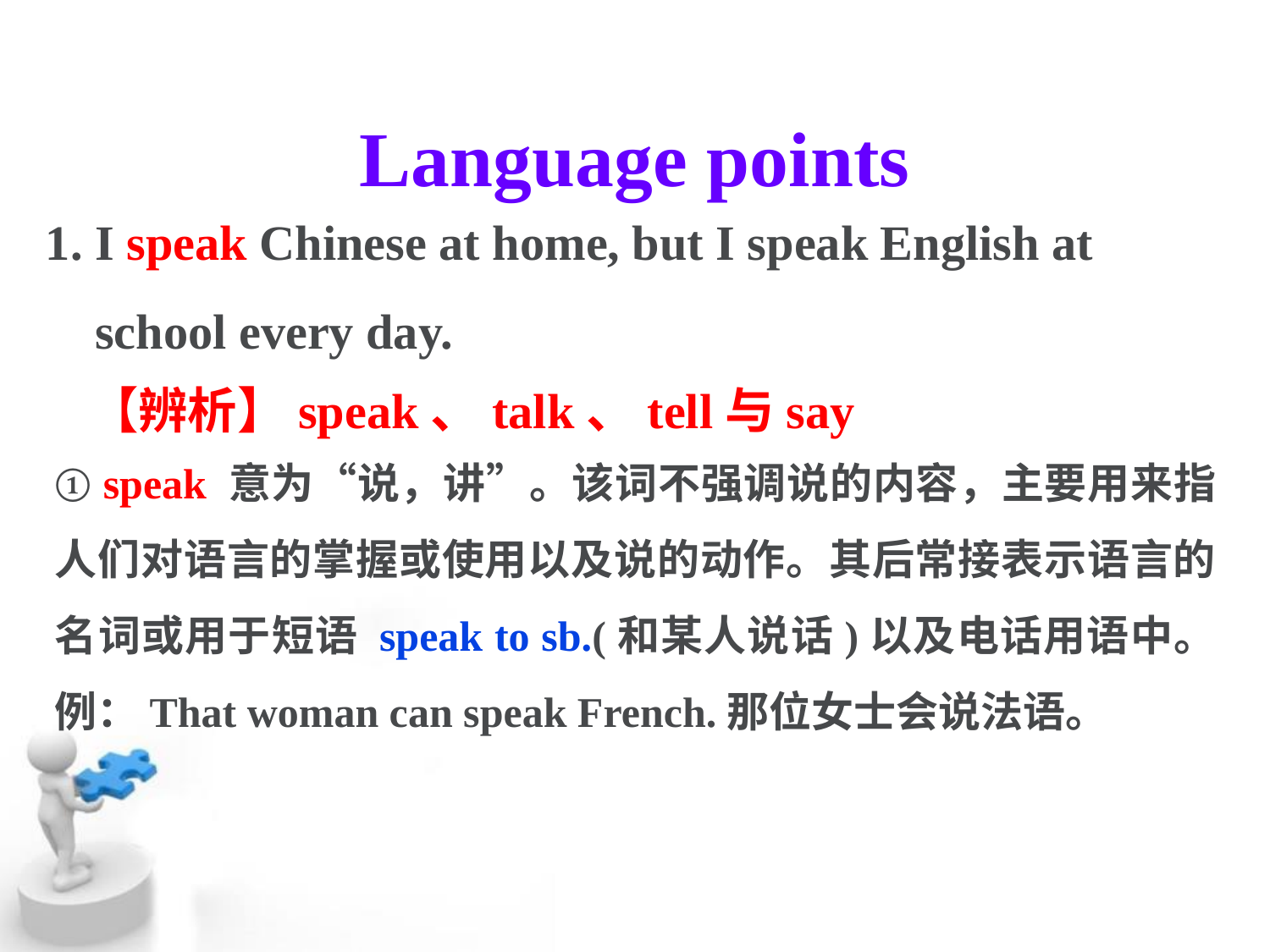

Language points
1. I speak Chinese at home, but I speak English at
    school every day.
  【辨析】speak、talk、tell与say
① speak 意为“说，讲”。该词不强调说的内容，主要用来指人们对语言的掌握或使用以及说的动作。其后常接表示语言的名词或用于短语 speak to sb.(和某人说话)以及电话用语中。例：That woman can speak French.那位女士会说法语。